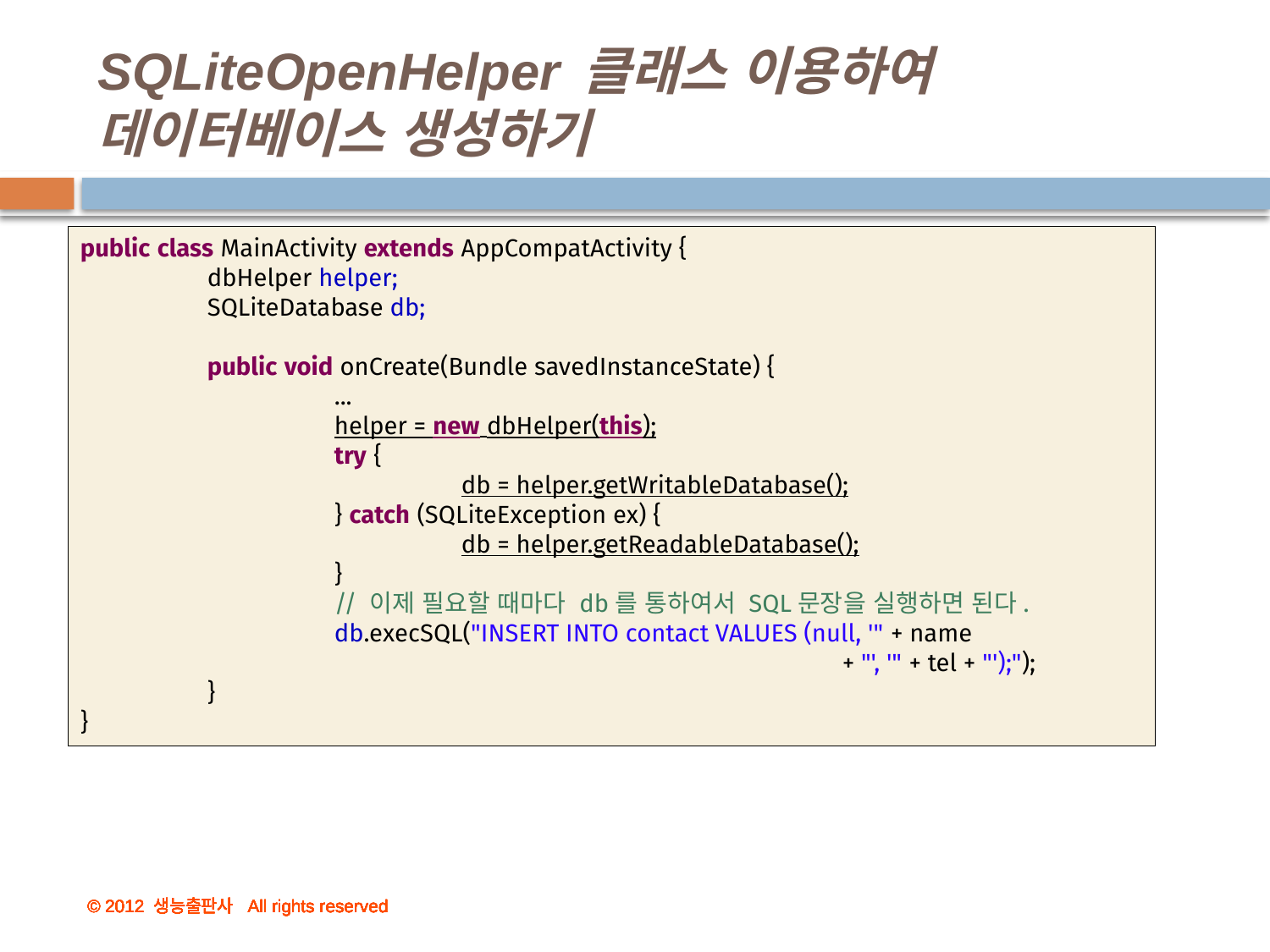

# SQLiteOpenHelper 클래스 이용하여 데이터베이스 생성하기
public class MainActivity extends AppCompatActivity {
	dbHelper helper;
	SQLiteDatabase db;

	public void onCreate(Bundle savedInstanceState) {
		...
		helper = new dbHelper(this);
		try {
			db = helper.getWritableDatabase();
		} catch (SQLiteException ex) {
			db = helper.getReadableDatabase();
		}
		// 이제 필요할 때마다 db를 통하여서 SQL문장을 실행하면 된다.
		db.execSQL("INSERT INTO contact VALUES (null, '" + name
						+ "', '" + tel + "');");
	}
}